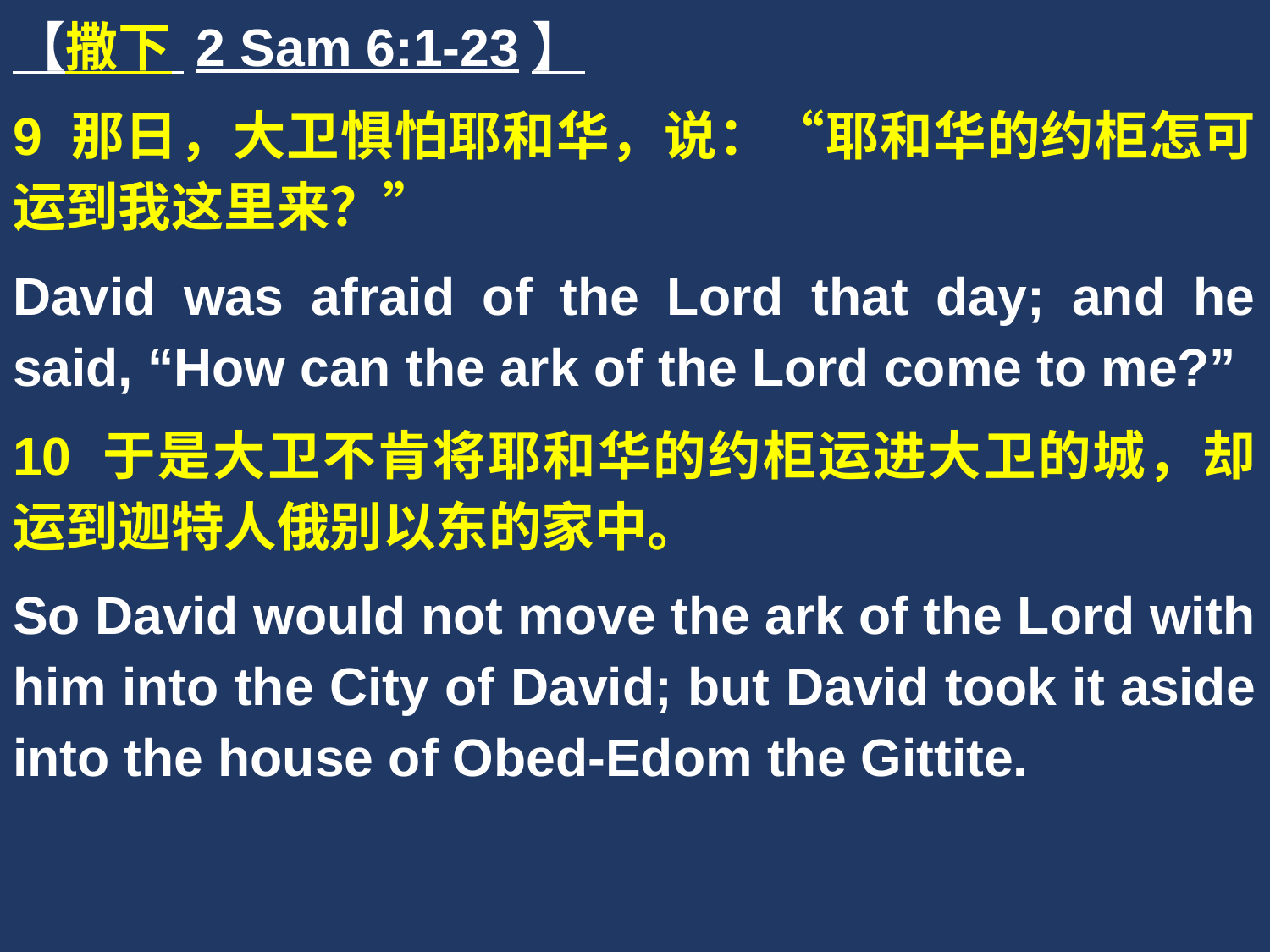

【撒下 2 Sam 6:1-23】
9 那日，大卫惧怕耶和华，说：“耶和华的约柜怎可运到我这里来？”
David was afraid of the Lord that day; and he said, “How can the ark of the Lord come to me?”
10 于是大卫不肯将耶和华的约柜运进大卫的城，却运到迦特人俄别以东的家中。
So David would not move the ark of the Lord with him into the City of David; but David took it aside into the house of Obed-Edom the Gittite.